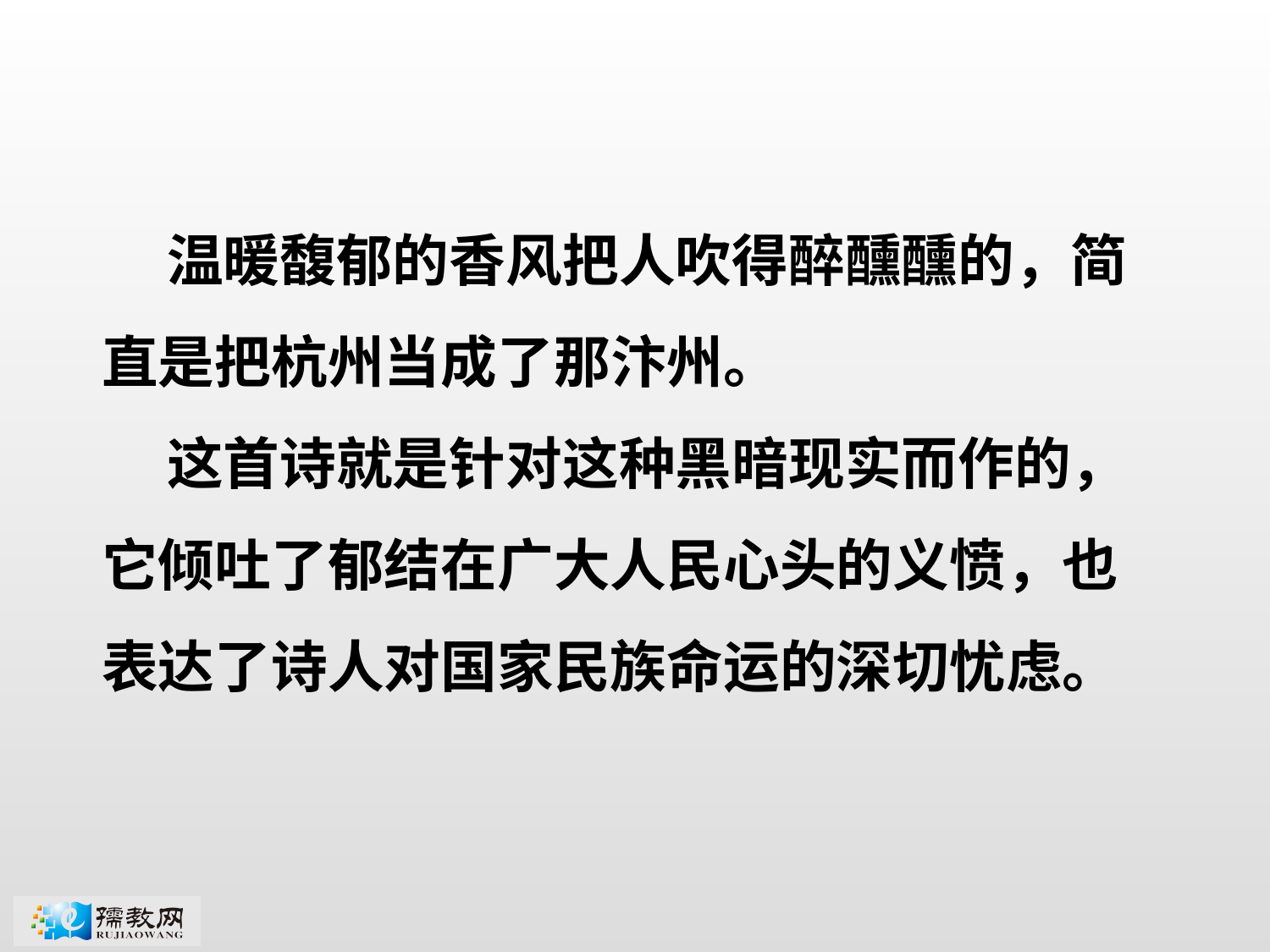

温暖馥郁的香风把人吹得醉醺醺的，简直是把杭州当成了那汴州。
    这首诗就是针对这种黑暗现实而作的，它倾吐了郁结在广大人民心头的义愤，也表达了诗人对国家民族命运的深切忧虑。